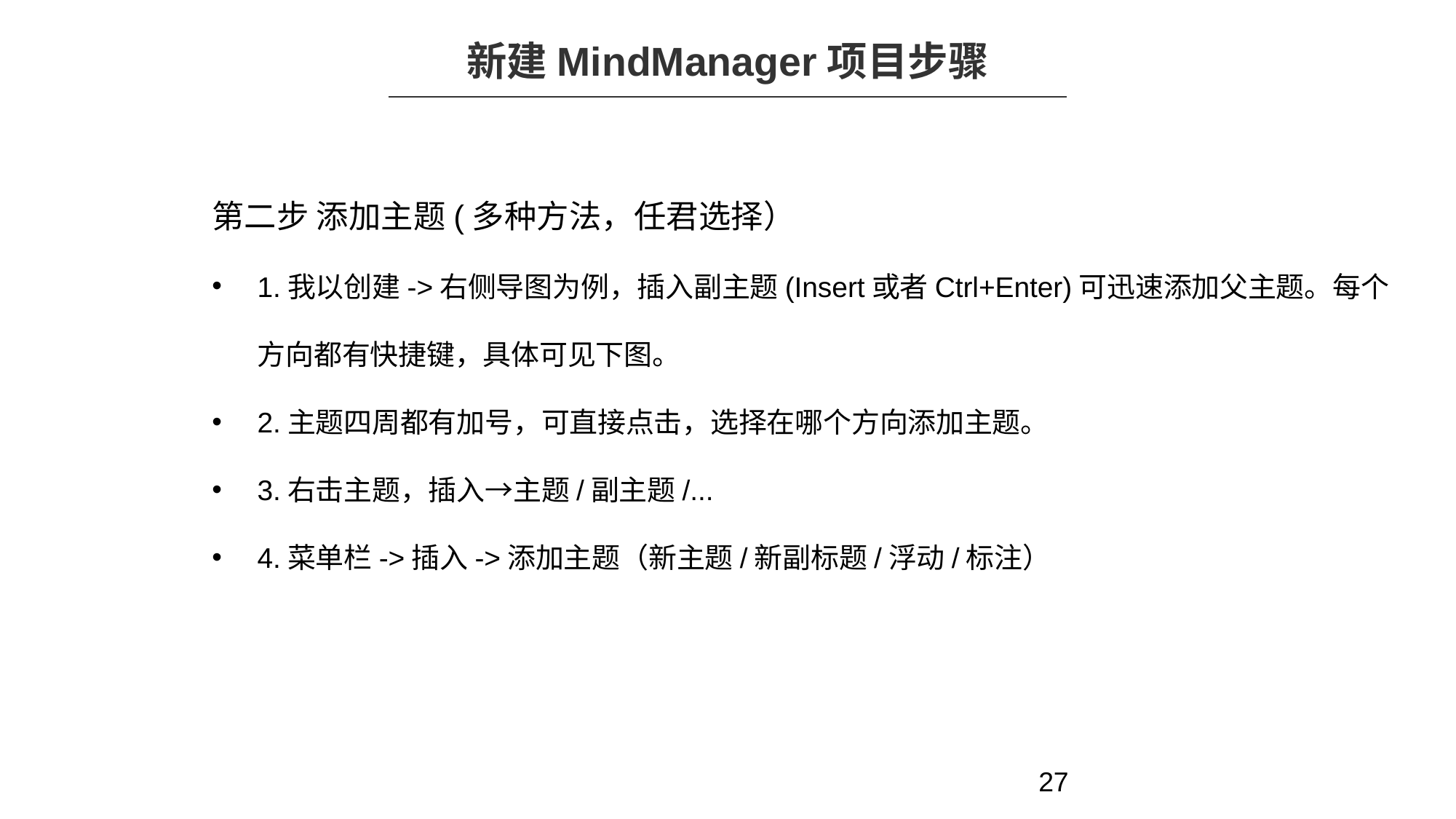

新建MindManager项目步骤
第二步 添加主题(多种方法，任君选择）
1.我以创建->右侧导图为例，插入副主题(Insert或者Ctrl+Enter)可迅速添加父主题。每个方向都有快捷键，具体可见下图。
2.主题四周都有加号，可直接点击，选择在哪个方向添加主题。
3.右击主题，插入→主题/副主题/...
4.菜单栏->插入->添加主题（新主题/新副标题/浮动/标注）

27